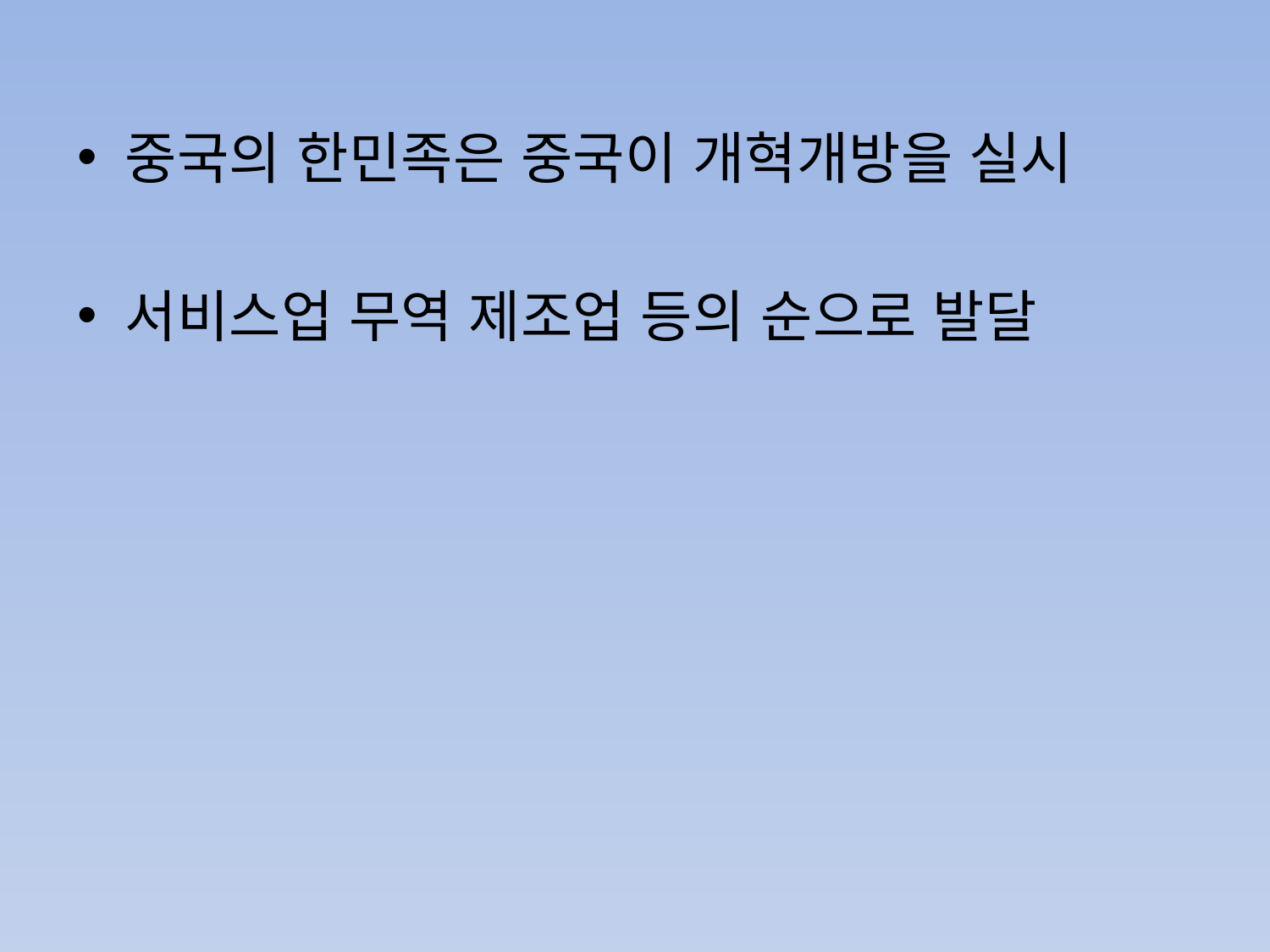

중국의 한민족은 중국이 개혁개방을 실시

서비스업 무역 제조업 등의 순으로 발달